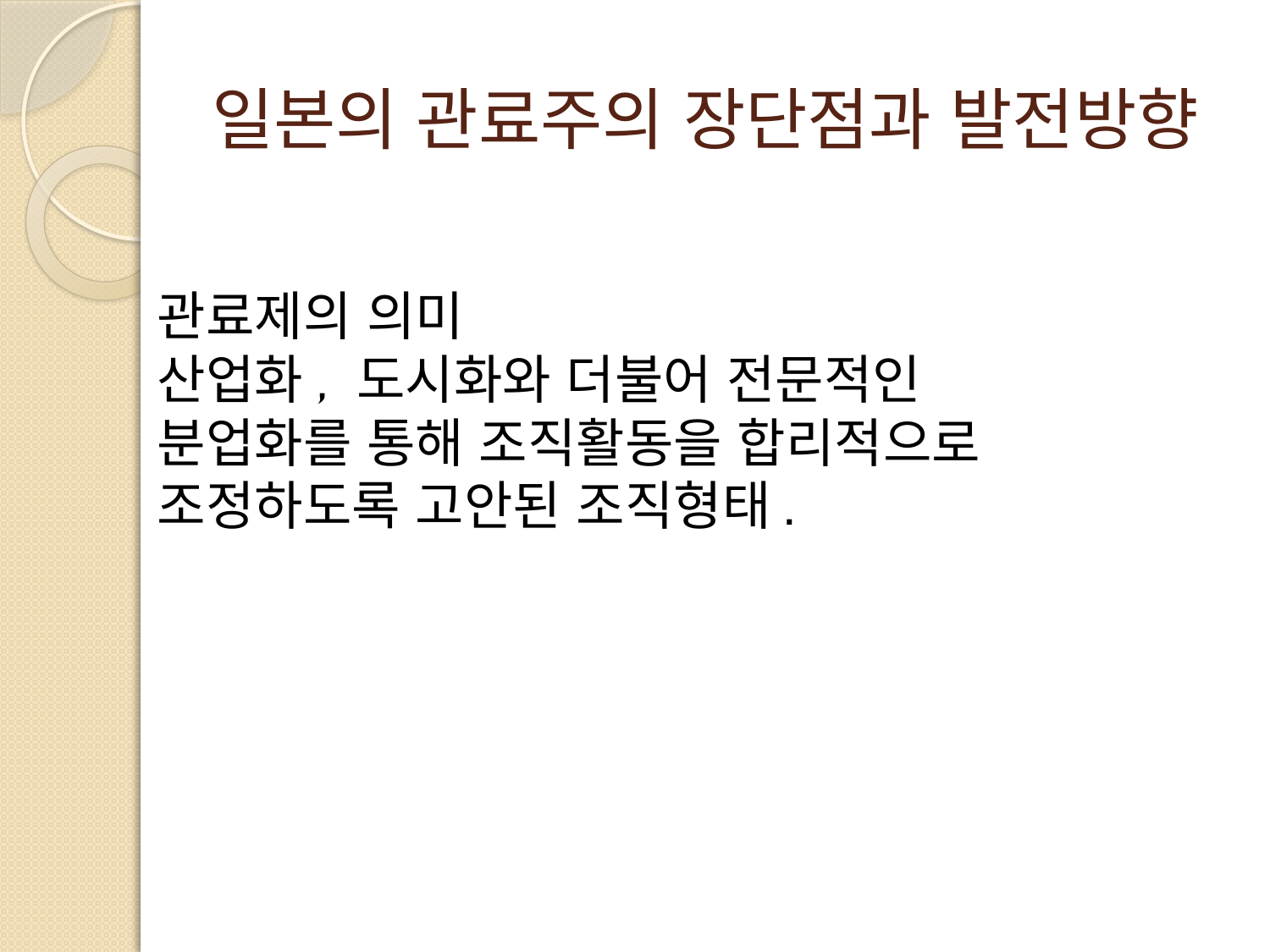

# 일본의 관료주의 장단점과 발전방향
관료제의 의미
산업화, 도시화와 더불어 전문적인 분업화를 통해 조직활동을 합리적으로 조정하도록 고안된 조직형태.